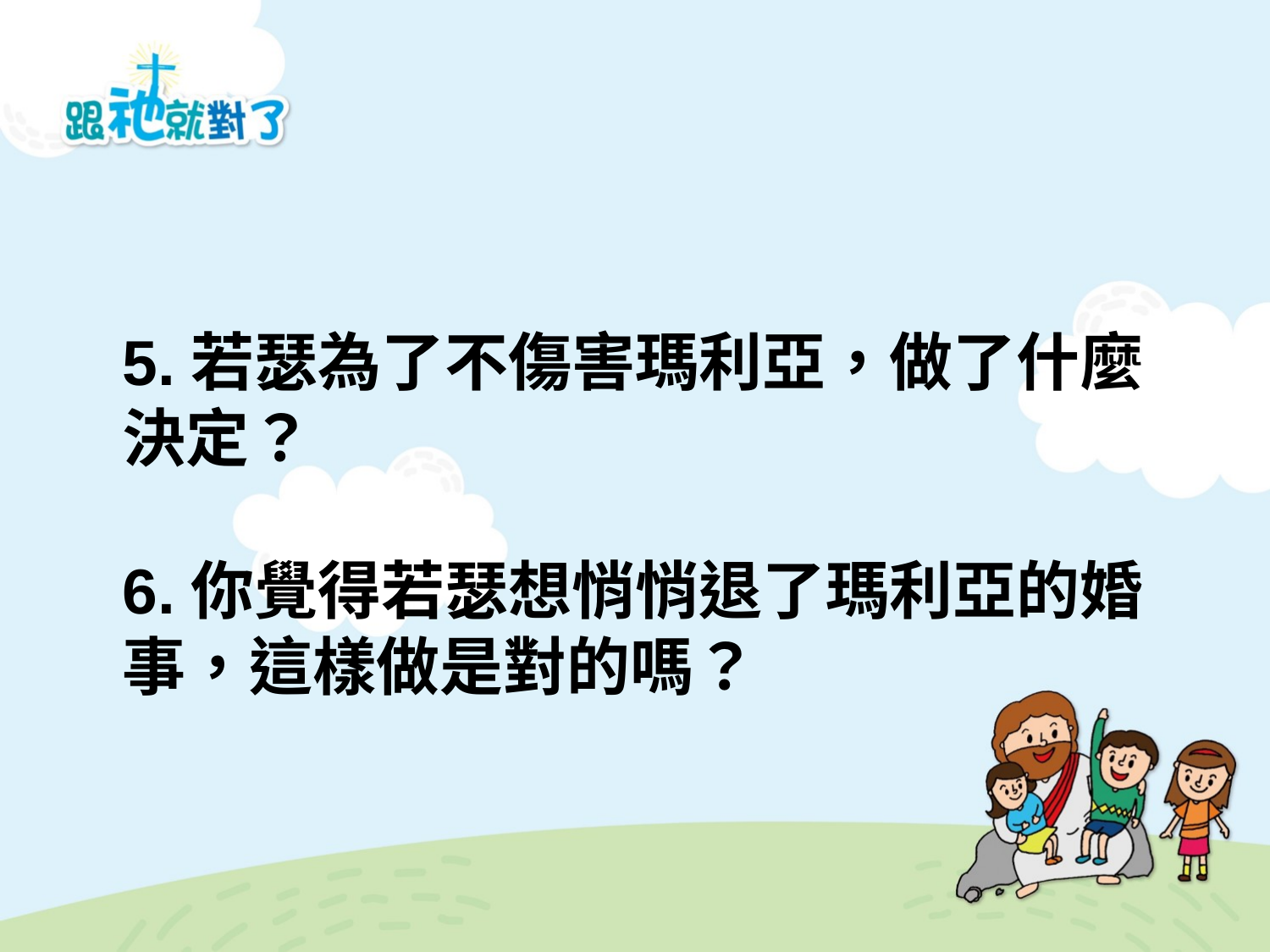

5.若瑟為了不傷害瑪利亞，做了什麼決定？

6.你覺得若瑟想悄悄退了瑪利亞的婚事，這樣做是對的嗎？